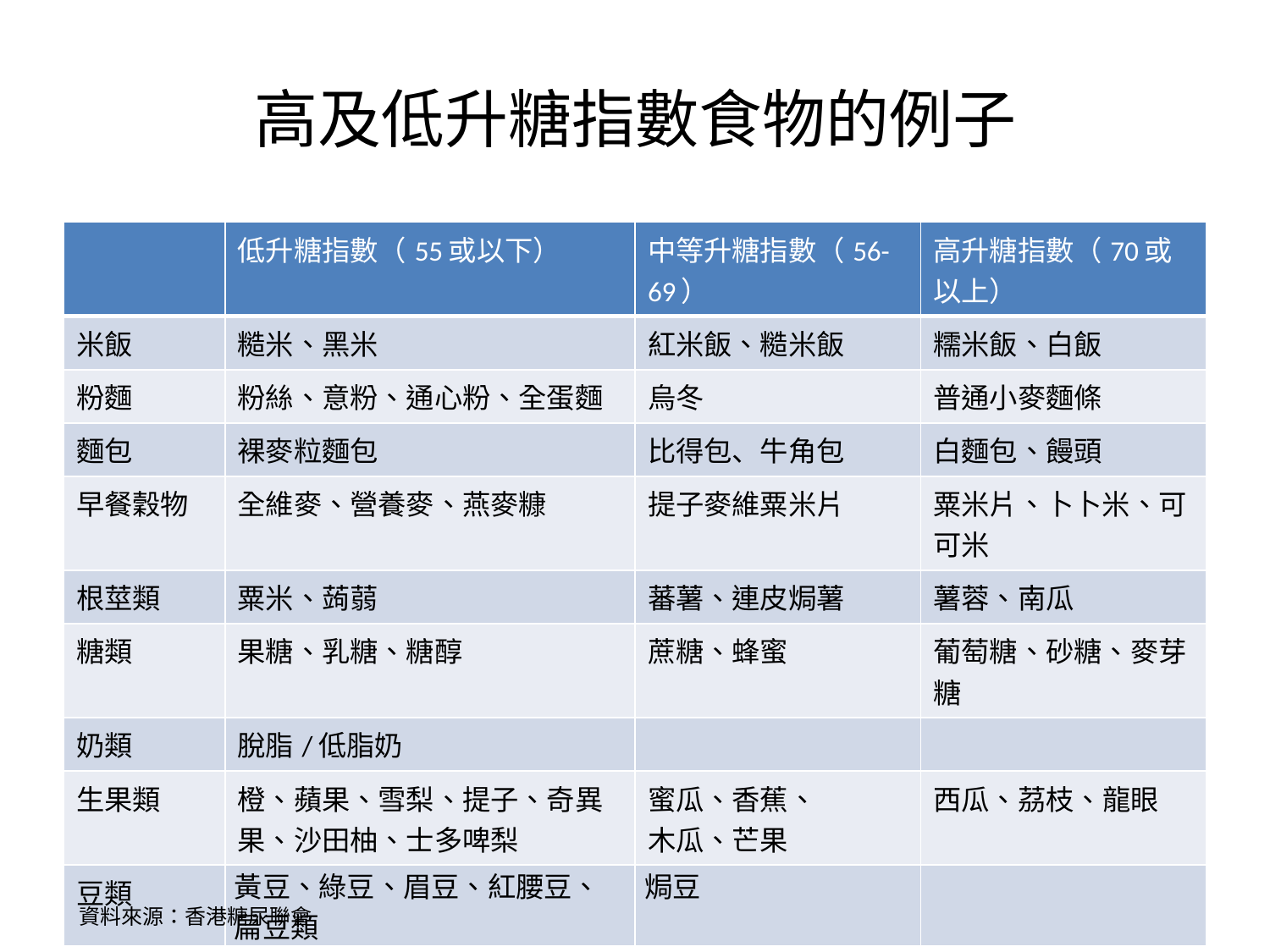

# 高及低升糖指數食物的例子
|  | 低升糖指數（55或以下） | 中等升糖指數（56-69） | 高升糖指數（70或以上） |
| --- | --- | --- | --- |
| 米飯 | 糙米、黑米 | 紅米飯、糙米飯 | 糯米飯、白飯 |
| 粉麵 | 粉絲、意粉、通心粉、全蛋麵 | 烏冬 | 普通小麥麵條 |
| 麵包 | 裸麥粒麵包 | 比得包、牛角包 | 白麵包、饅頭 |
| 早餐穀物 | 全維麥、營養麥、燕麥糠 | 提子麥維粟米片 | 粟米片、卜卜米、可可米 |
| 根莖類 | 粟米、蒟蒻 | 蕃薯、連皮焗薯 | 薯蓉、南瓜 |
| 糖類 | 果糖、乳糖、糖醇 | 蔗糖、蜂蜜 | 葡萄糖、砂糖、麥芽糖 |
| 奶類 | 脫脂/低脂奶 |  |  |
| 生果類 | 橙、蘋果、雪梨、提子、奇異果、沙田柚、士多啤梨 | 蜜瓜、香蕉、 木瓜、芒果 | 西瓜、茘枝、龍眼 |
| 豆類 | 黃豆、綠豆、眉豆、紅腰豆、扁豆類 | 焗豆 |  |
9
資料來源：香港糖尿聯會